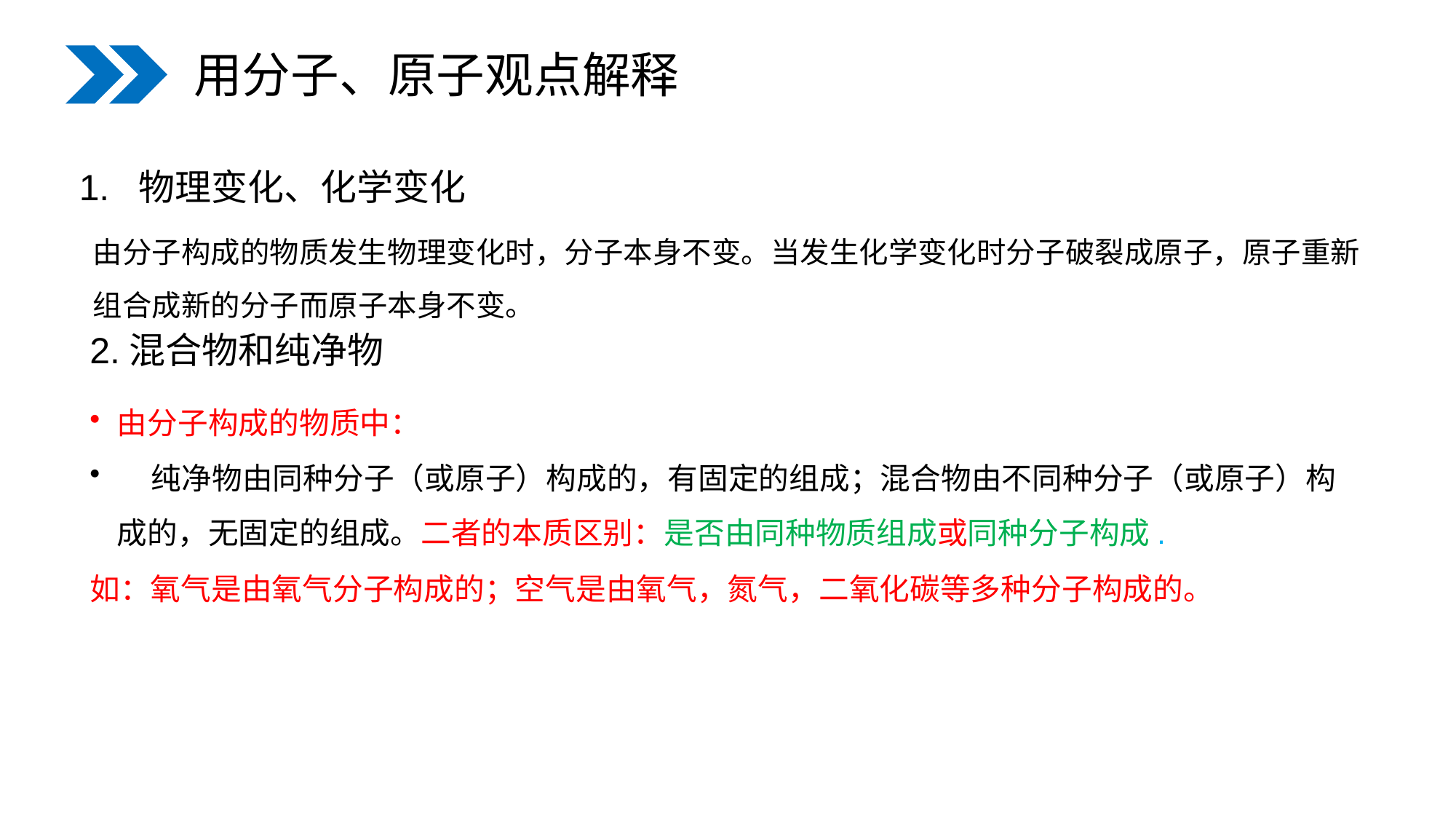

用分子、原子观点解释

 1.  物理变化、化学变化
由分子构成的物质发生物理变化时，分子本身不变。当发生化学变化时分子破裂成原子，原子重新组合成新的分子而原子本身不变。
2.混合物和纯净物
由分子构成的物质中：
    纯净物由同种分子（或原子）构成的，有固定的组成；混合物由不同种分子（或原子）构成的，无固定的组成。二者的本质区别：是否由同种物质组成或同种分子构成.
如：氧气是由氧气分子构成的；空气是由氧气，氮气，二氧化碳等多种分子构成的。